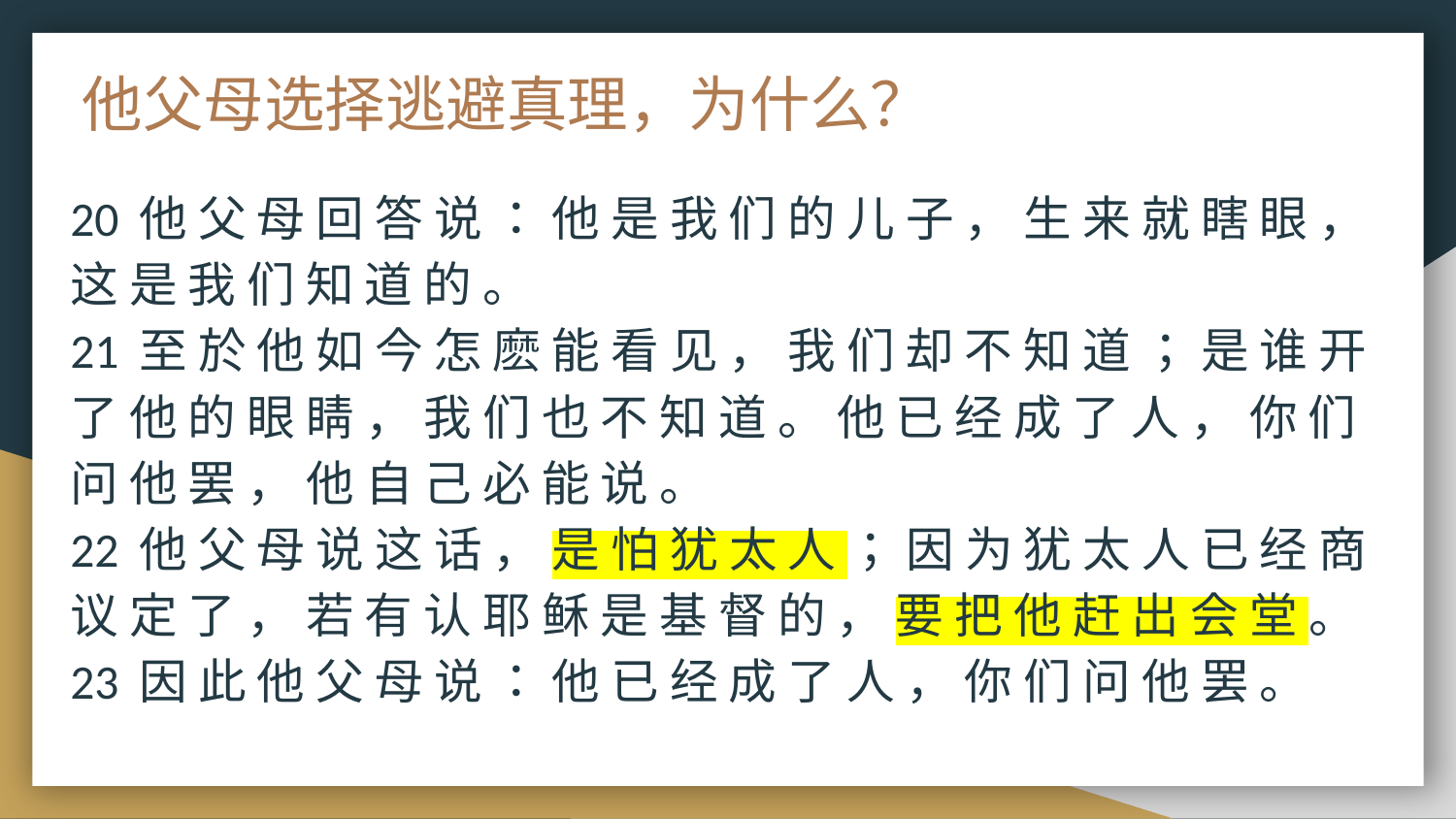

# 他父母选择逃避真理，为什么？
20 他 父 母 回 答 说 ： 他 是 我 们 的 儿 子 ， 生 来 就 瞎 眼 ， 这 是 我 们 知 道 的 。
21 至 於 他 如 今 怎 麽 能 看 见 ， 我 们 却 不 知 道 ； 是 谁 开 了 他 的 眼 睛 ， 我 们 也 不 知 道 。 他 已 经 成 了 人 ， 你 们 问 他 罢 ， 他 自 己 必 能 说 。
22 他 父 母 说 这 话 ， 是 怕 犹 太 人 ； 因 为 犹 太 人 已 经 商 议 定 了 ， 若 有 认 耶 稣 是 基 督 的 ， 要 把 他 赶 出 会 堂 。
23 因 此 他 父 母 说 ： 他 已 经 成 了 人 ， 你 们 问 他 罢 。